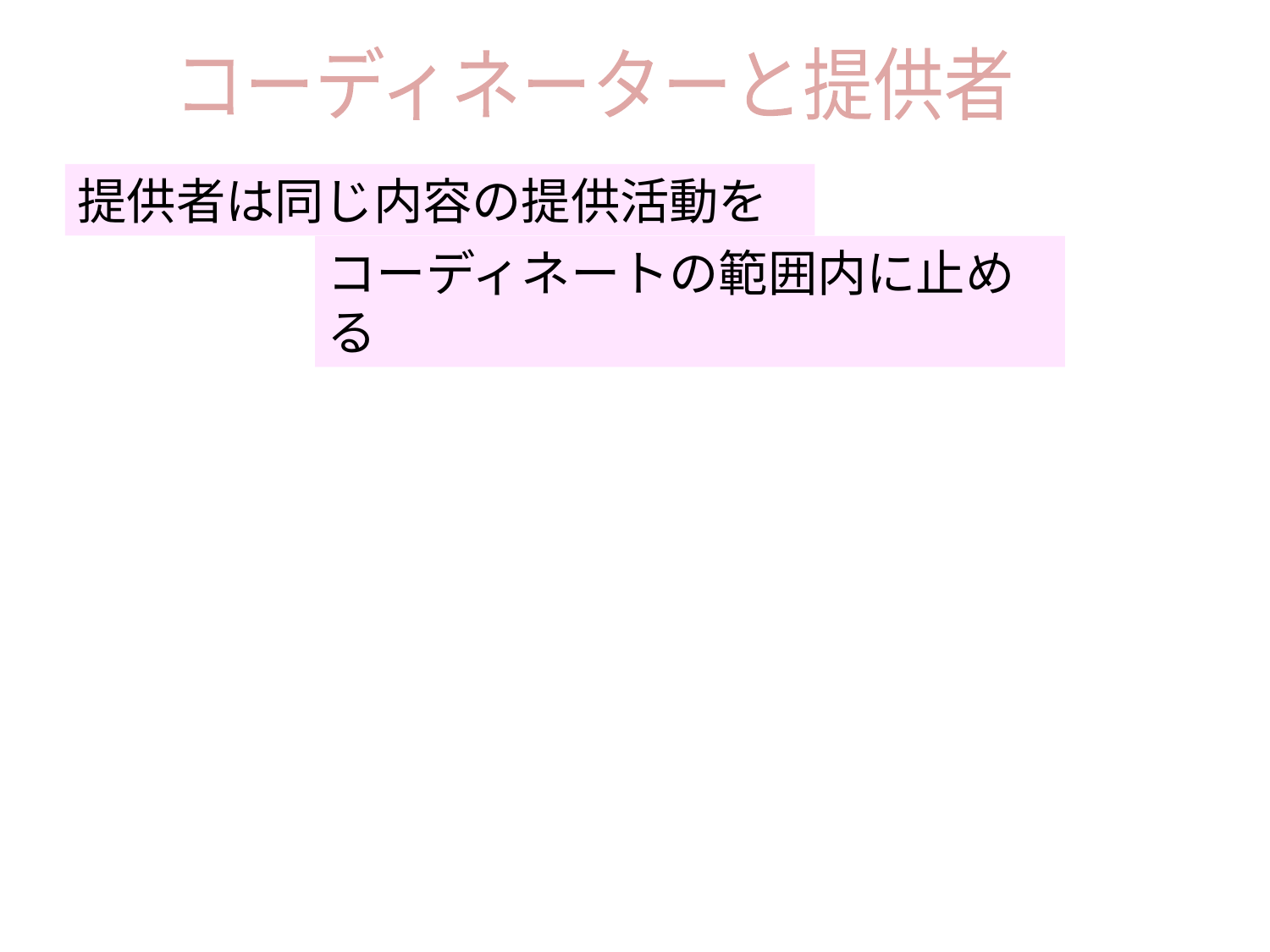

コーディネーターと提供者
提供者は同じ内容の提供活動を
コーディネートの範囲内に止める